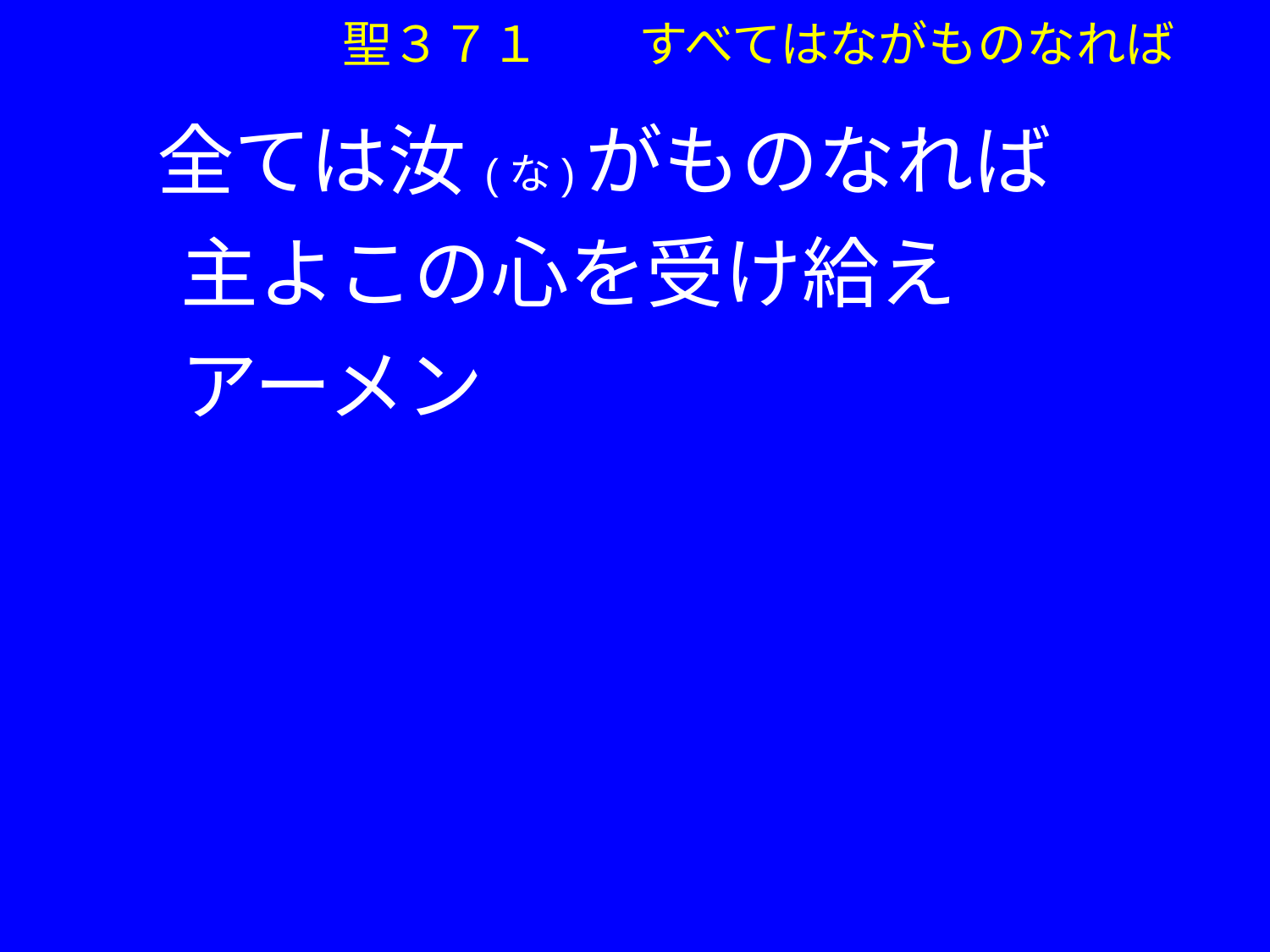

全ては汝(な)がものなれば
　主よこの心を受け給え
　アーメン

聖３７１　　すべてはながものなれば